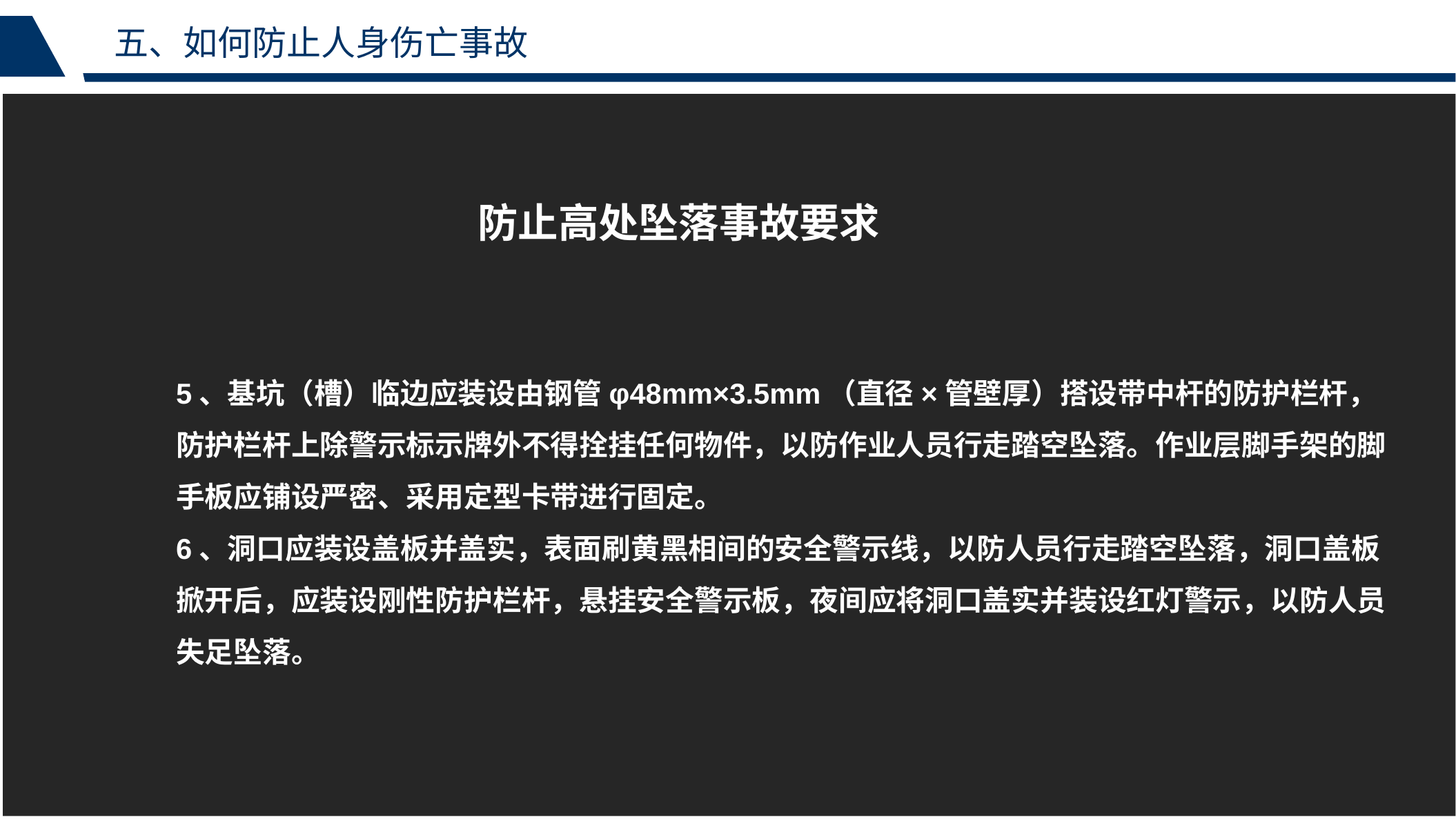

五、如何防止人身伤亡事故

防止高处坠落事故要求
5、基坑（槽）临边应装设由钢管φ48mm×3.5mm（直径×管壁厚）搭设带中杆的防护栏杆，防护栏杆上除警示标示牌外不得拴挂任何物件，以防作业人员行走踏空坠落。作业层脚手架的脚手板应铺设严密、采用定型卡带进行固定。
6、洞口应装设盖板并盖实，表面刷黄黑相间的安全警示线，以防人员行走踏空坠落，洞口盖板掀开后，应装设刚性防护栏杆，悬挂安全警示板，夜间应将洞口盖实并装设红灯警示，以防人员失足坠落。